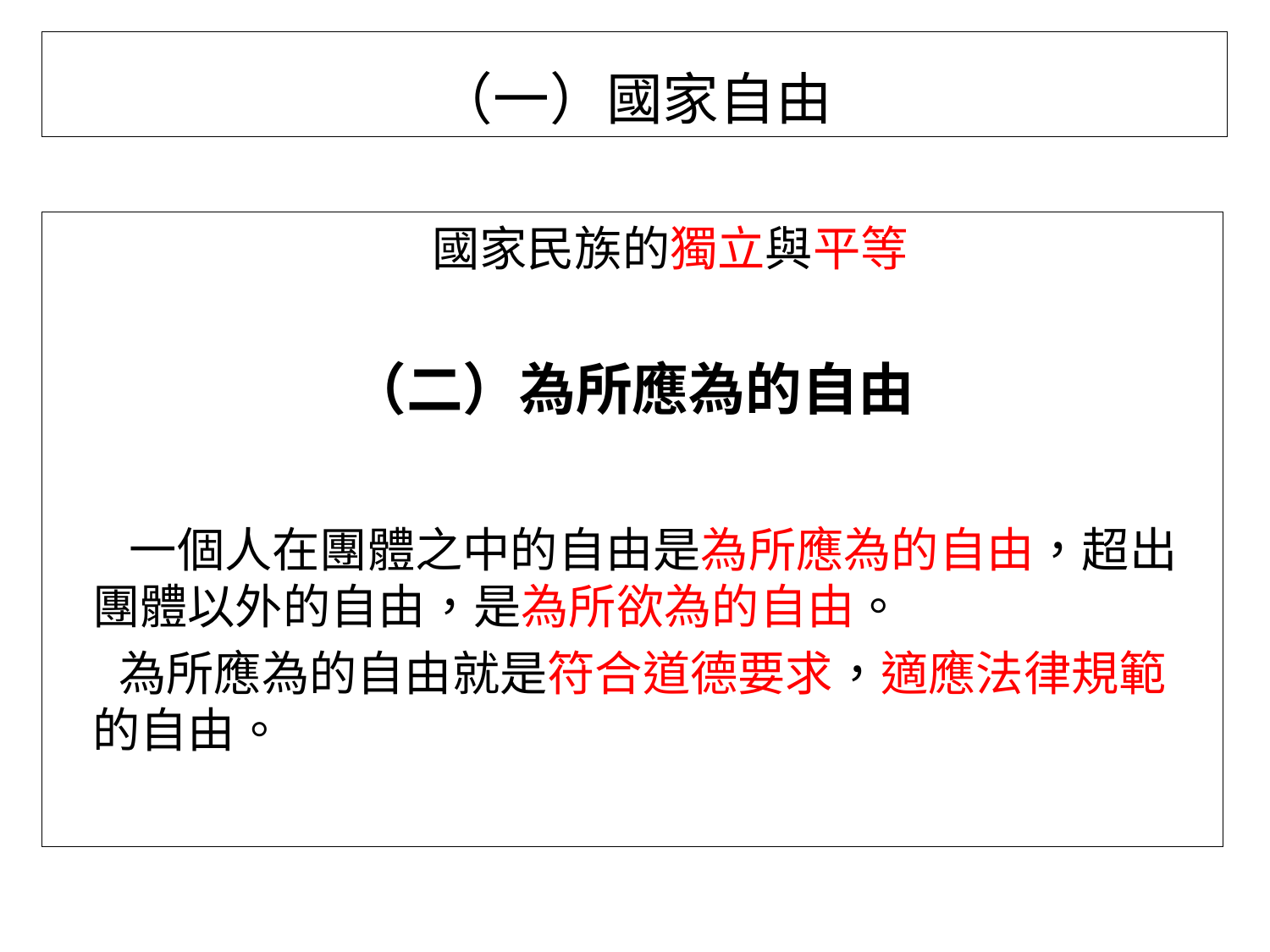

（一）國家自由
      國家民族的獨立與平等

（二）為所應為的自由

      一個人在團體之中的自由是為所應為的自由，超出團體以外的自由，是為所欲為的自由。
     為所應為的自由就是符合道德要求，適應法律規範的自由。